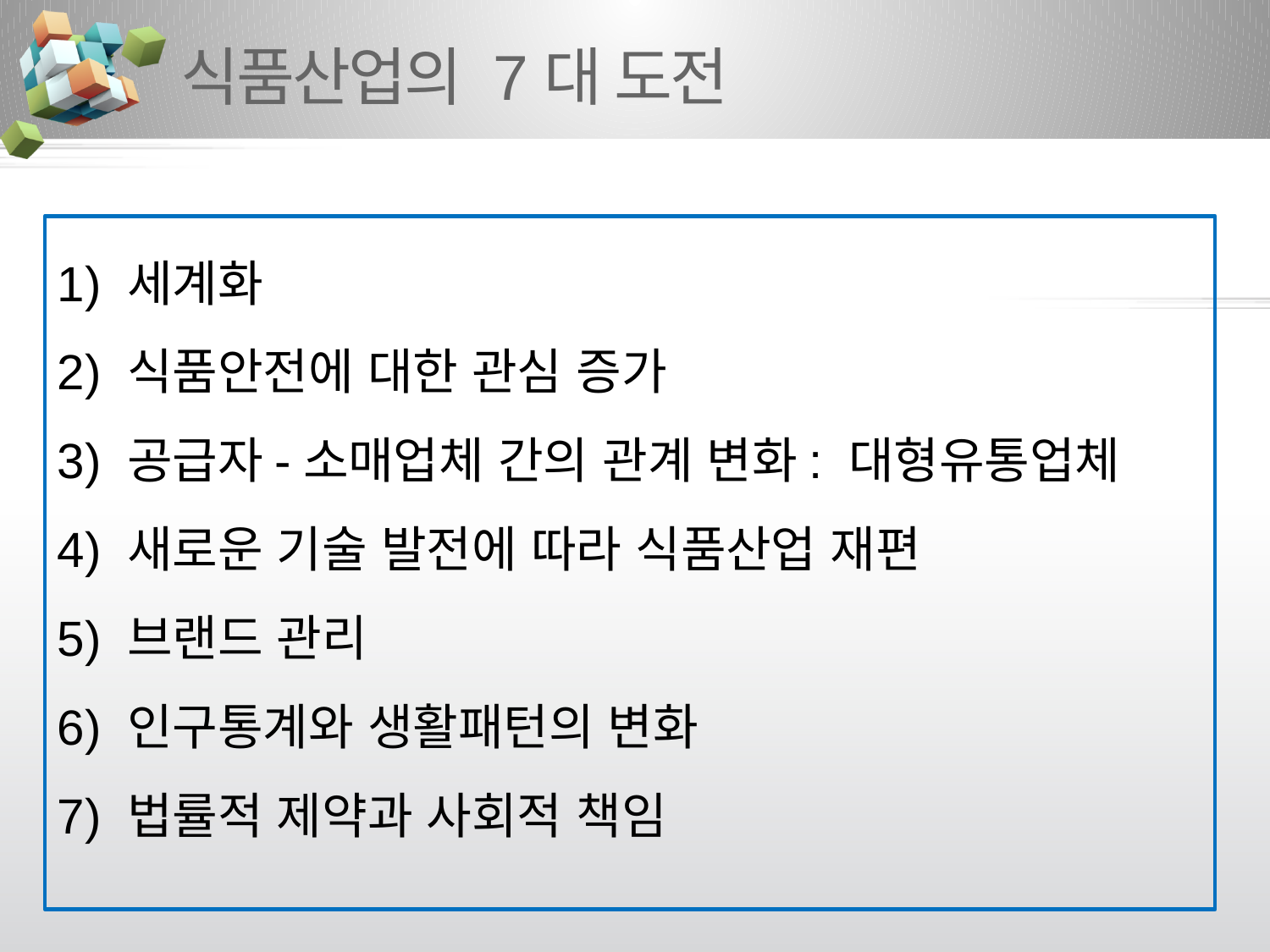

# 식품산업의 7대 도전
1) 세계화
2) 식품안전에 대한 관심 증가
3) 공급자-소매업체 간의 관계 변화: 대형유통업체
4) 새로운 기술 발전에 따라 식품산업 재편
5) 브랜드 관리
6) 인구통계와 생활패턴의 변화
7) 법률적 제약과 사회적 책임